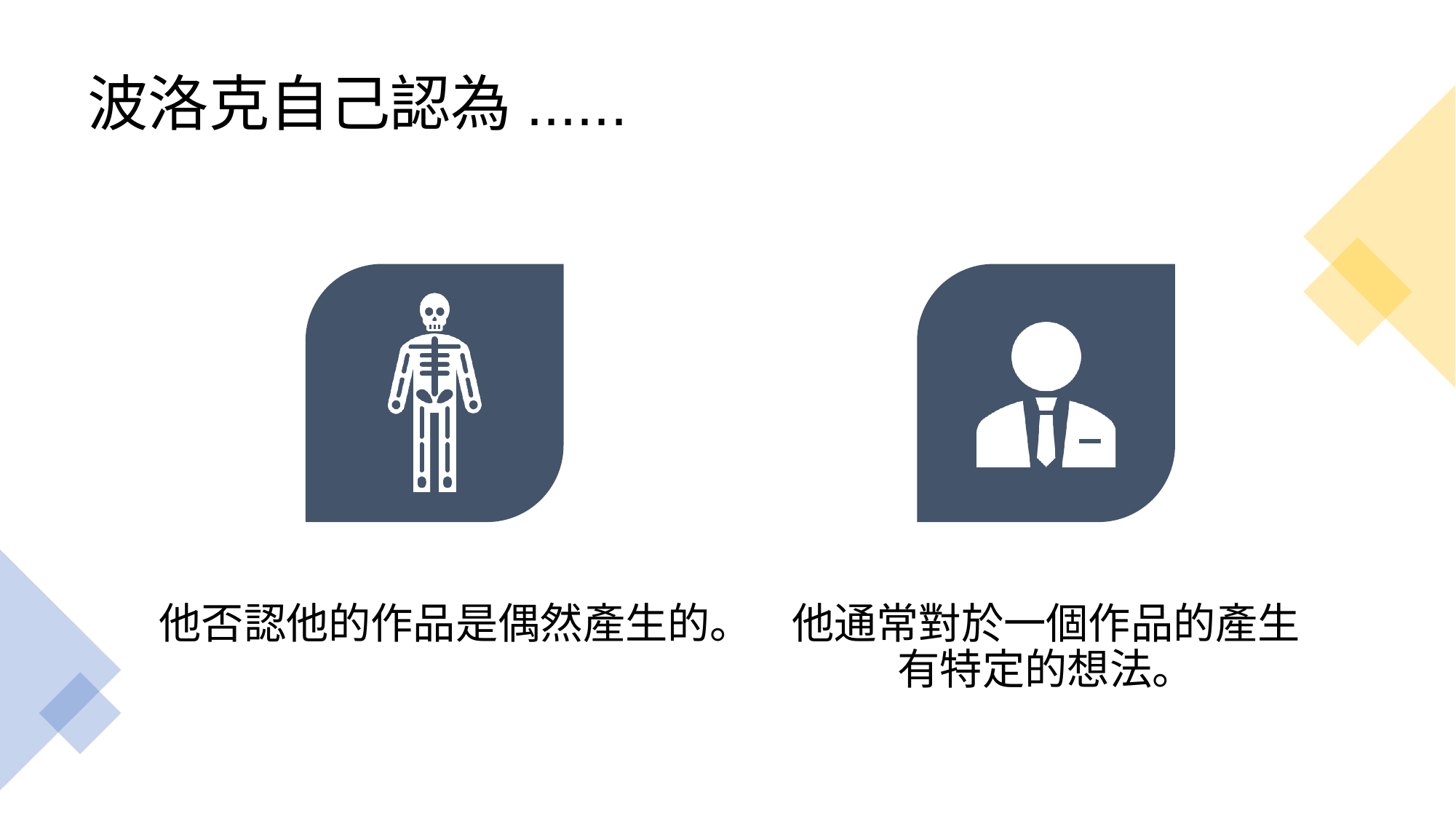

# 波洛克自己認為......

他否認他的作品是偶然產生的。
他通常對於一個作品的產生有特定的想法。